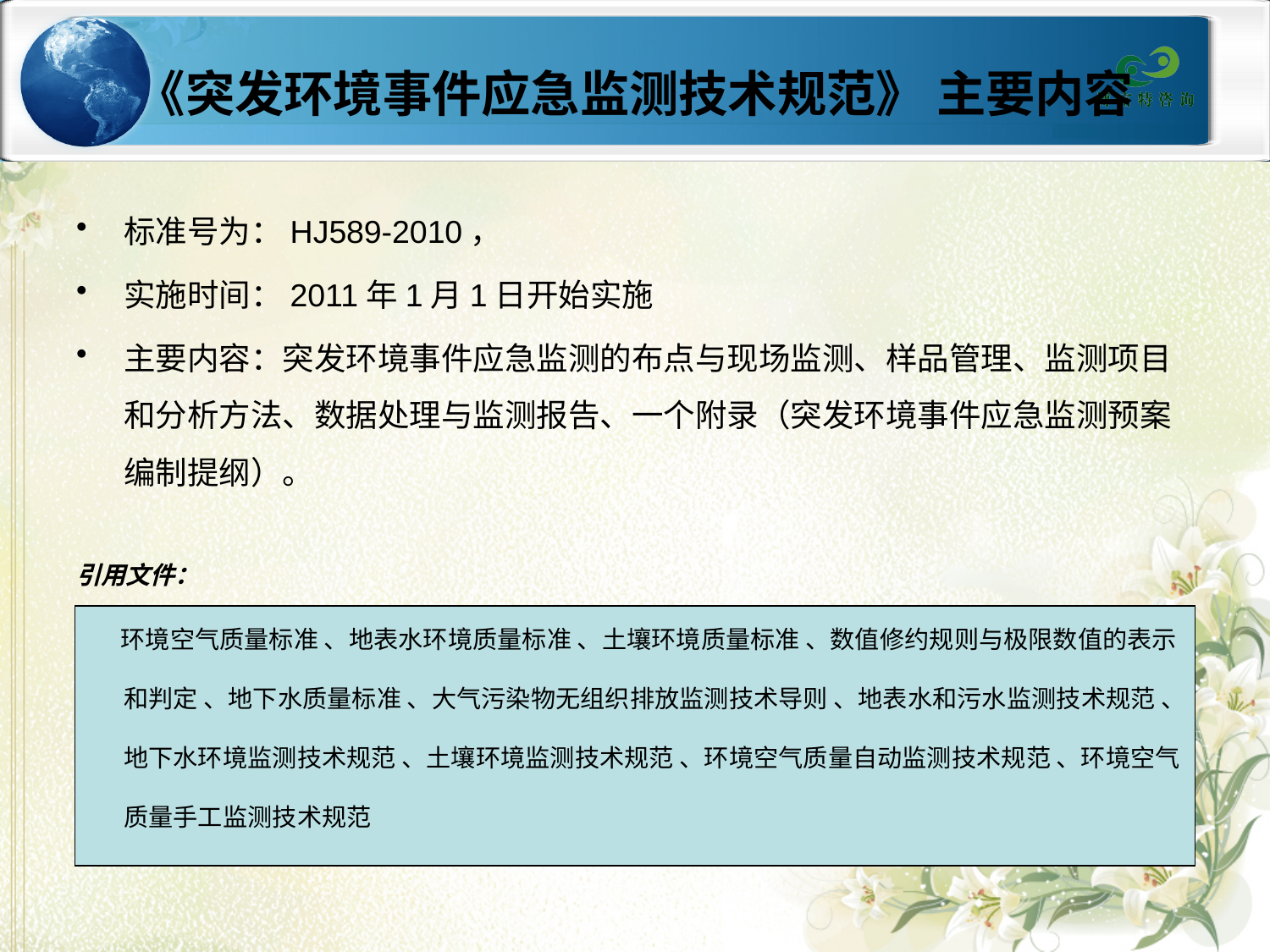

# 《突发环境事件应急监测技术规范》 主要内容
标准号为：HJ589-2010，
实施时间：2011年1月1日开始实施
主要内容：突发环境事件应急监测的布点与现场监测、样品管理、监测项目和分析方法、数据处理与监测报告、一个附录（突发环境事件应急监测预案编制提纲）。

引用文件：
       环境空气质量标准 、地表水环境质量标准 、土壤环境质量标准 、数值修约规则与极限数值的表示和判定 、地下水质量标准 、大气污染物无组织排放监测技术导则 、地表水和污水监测技术规范 、地下水环境监测技术规范 、土壤环境监测技术规范 、环境空气质量自动监测技术规范 、环境空气质量手工监测技术规范